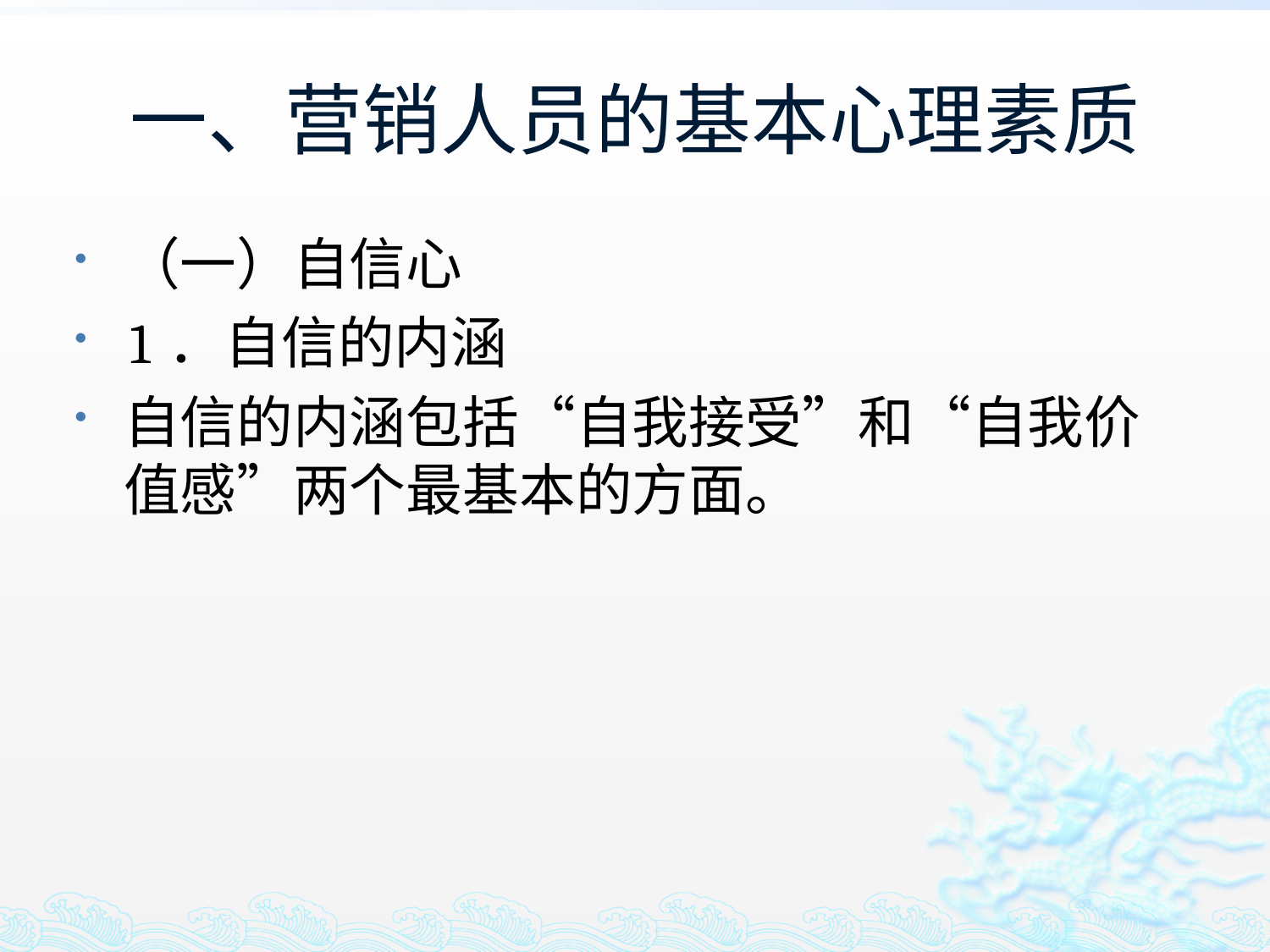

# 一、营销人员的基本心理素质
（一）自信心
1．自信的内涵
自信的内涵包括“自我接受”和“自我价值感”两个最基本的方面。